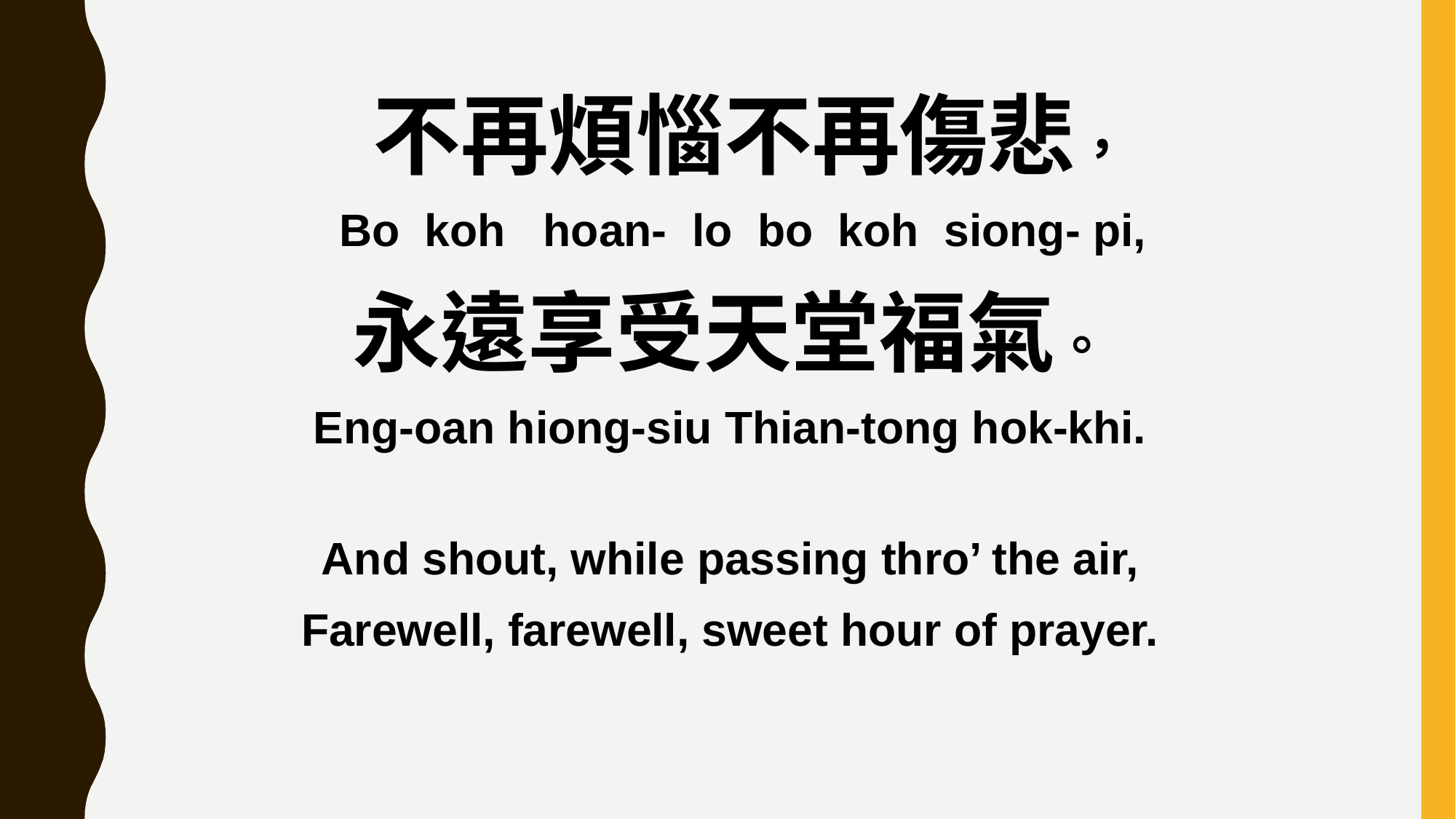

不再煩惱不再傷悲，
  Bo  koh   hoan-  lo  bo  koh  siong- pi,
永遠享受天堂福氣。
Eng-oan hiong-siu Thian-tong hok-khi.

And shout, while passing thro’ the air,
Farewell, farewell, sweet hour of prayer.